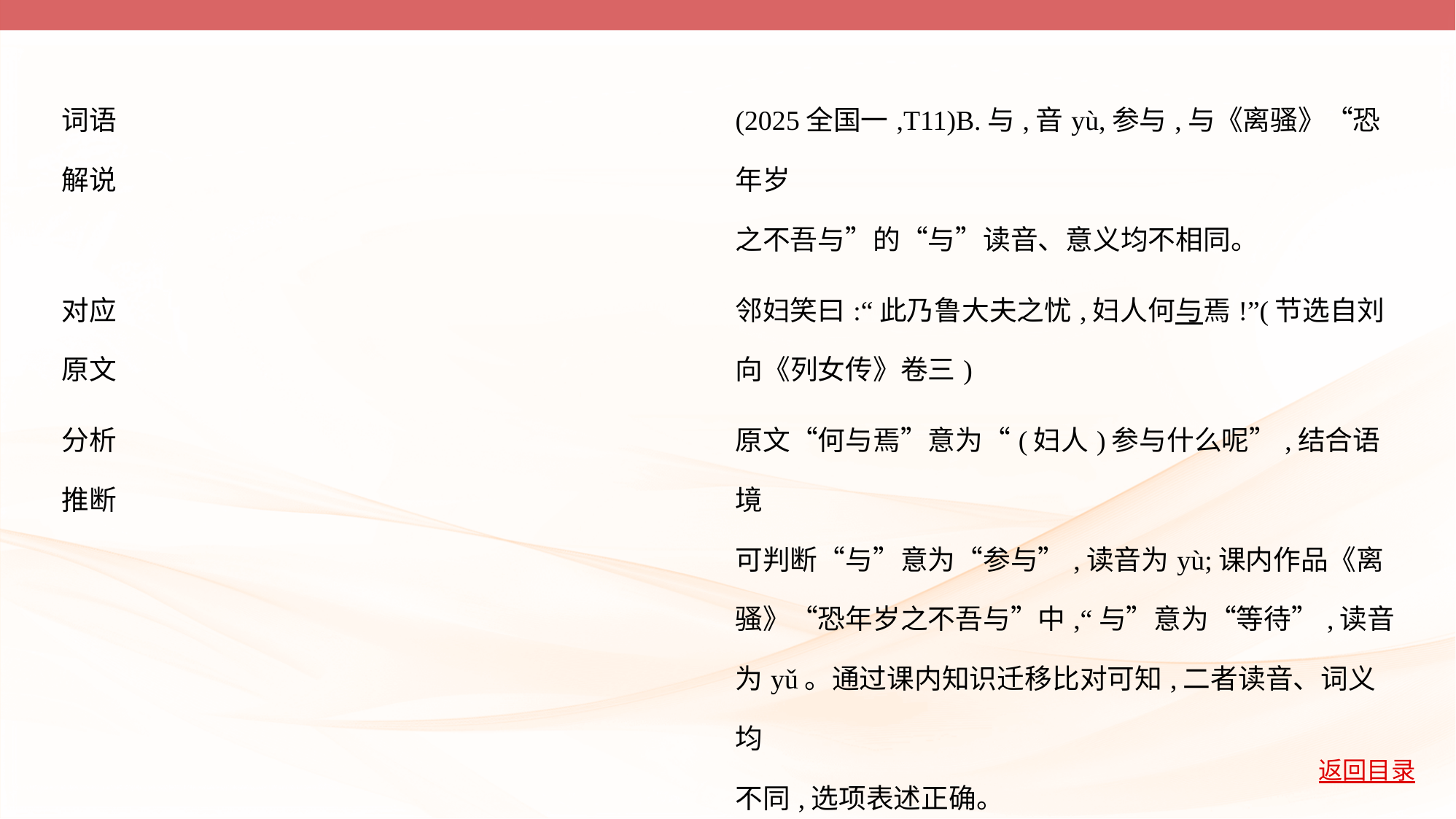

| 词语 解说 | (2025全国一,T11)B.与,音yù,参与,与《离骚》“恐年岁 之不吾与”的“与”读音、意义均不相同。 |
| --- | --- |
| 对应 原文 | 邻妇笑曰:“此乃鲁大夫之忧,妇人何与焉!”(节选自刘 向《列女传》卷三) |
| 分析 推断 | 原文“何与焉”意为“(妇人)参与什么呢”,结合语境 可判断“与”意为“参与”,读音为yù;课内作品《离 骚》“恐年岁之不吾与”中,“与”意为“等待”,读音 为yǔ。通过课内知识迁移比对可知,二者读音、词义均 不同,选项表述正确。 小提示:联想“肉食者谋之,又何间焉?”(《曹刿论 战》),可快速推断出“妇人何与焉”的句意,进而推断 出句中“与”的意思。 |